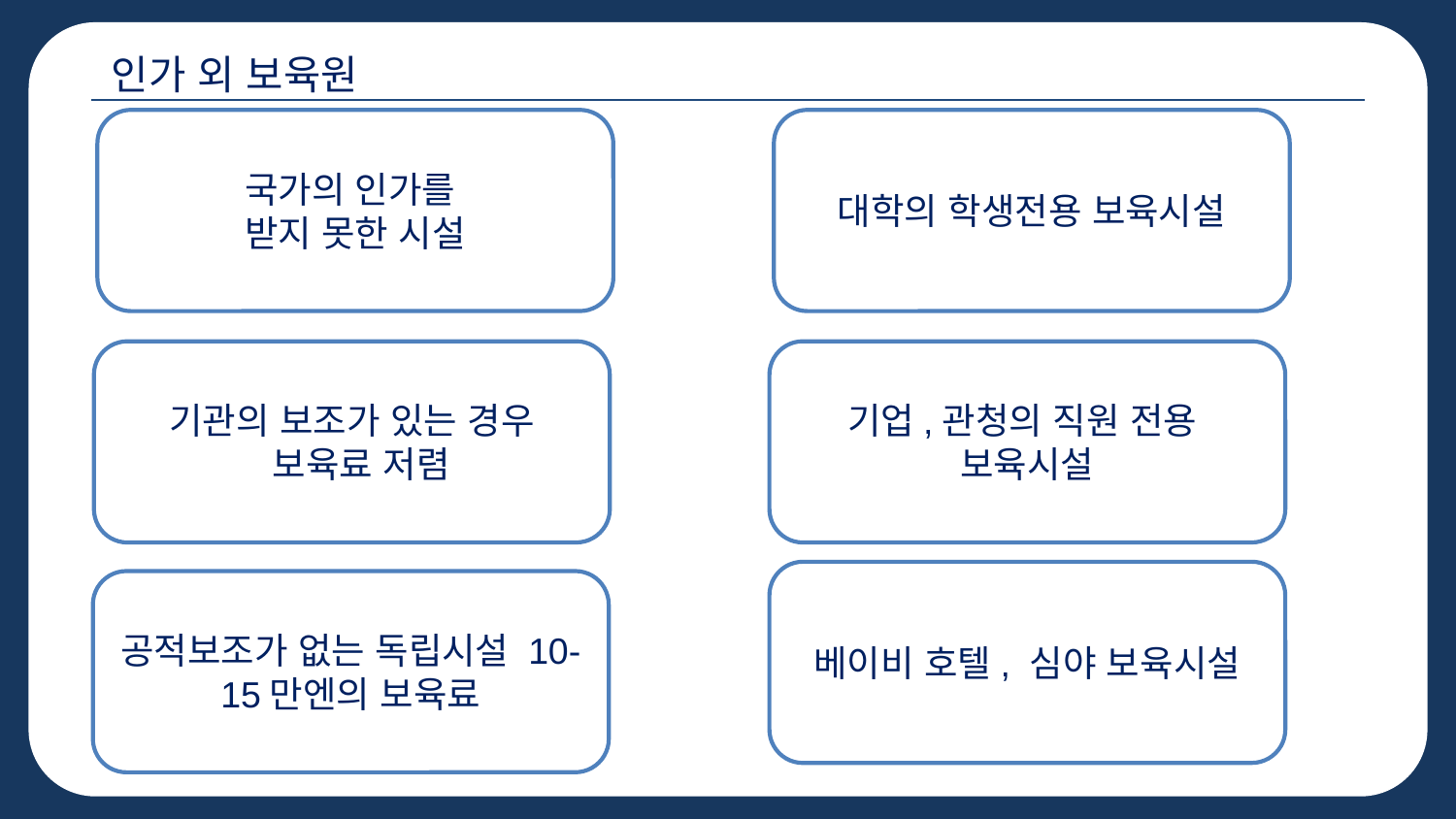

인가 외 보육원
국가의 인가를
받지 못한 시설
대학의 학생전용 보육시설
기관의 보조가 있는 경우
 보육료 저렴
기업,관청의 직원 전용
보육시설
베이비 호텔, 심야 보육시설
공적보조가 없는 독립시설 10-15만엔의 보육료